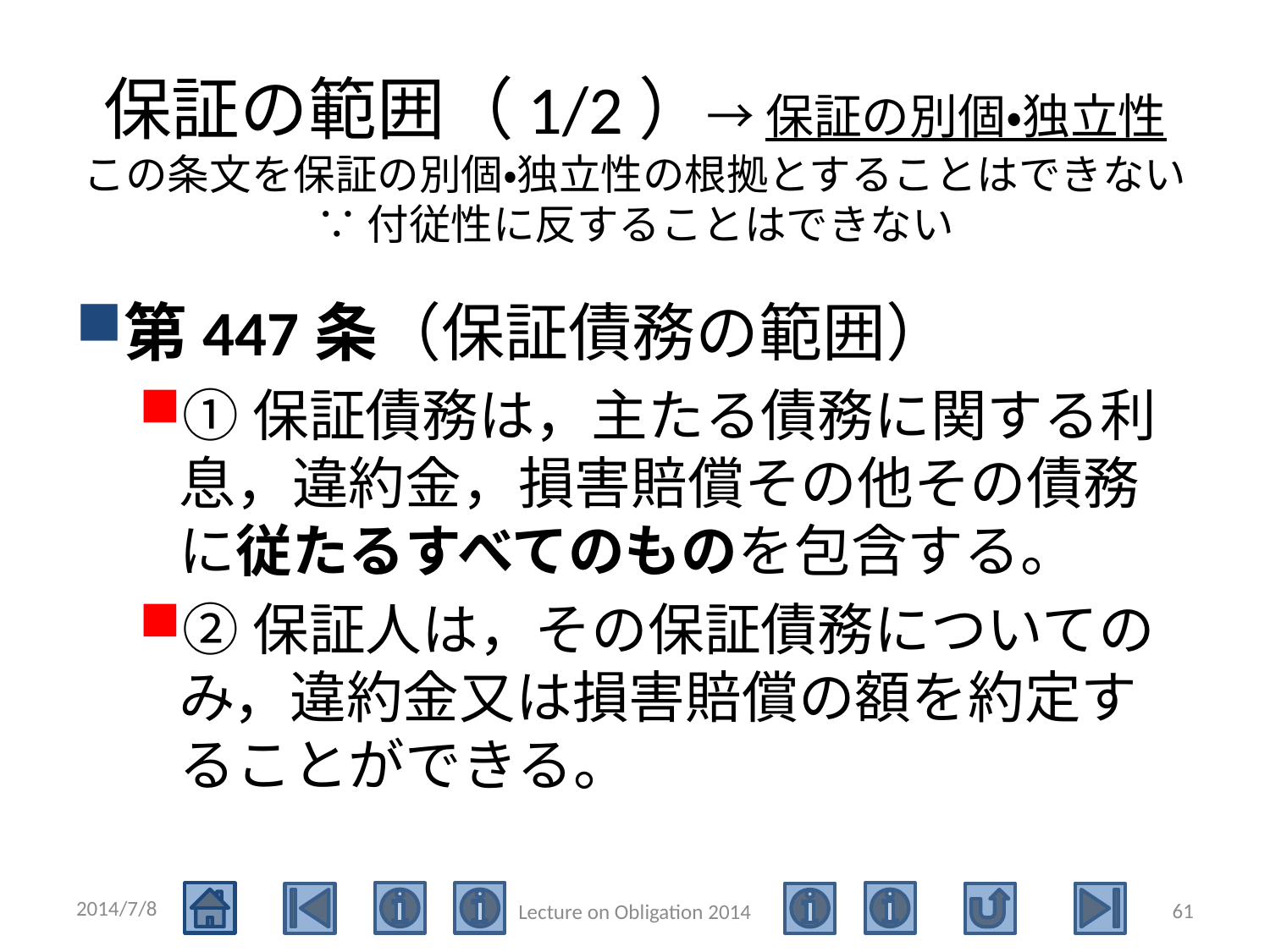

# 保証の範囲（1/2）→ 保証の別個・独立性 この条文を保証の別個・独立性の根拠とすることはできない ∵ 付従性に反することはできない
第447条（保証債務の範囲）
①保証債務は，主たる債務に関する利息，違約金，損害賠償その他その債務に従たるすべてのものを包含する。
②保証人は，その保証債務についてのみ，違約金又は損害賠償の額を約定することができる。
2014/7/8
61
Lecture on Obligation 2014